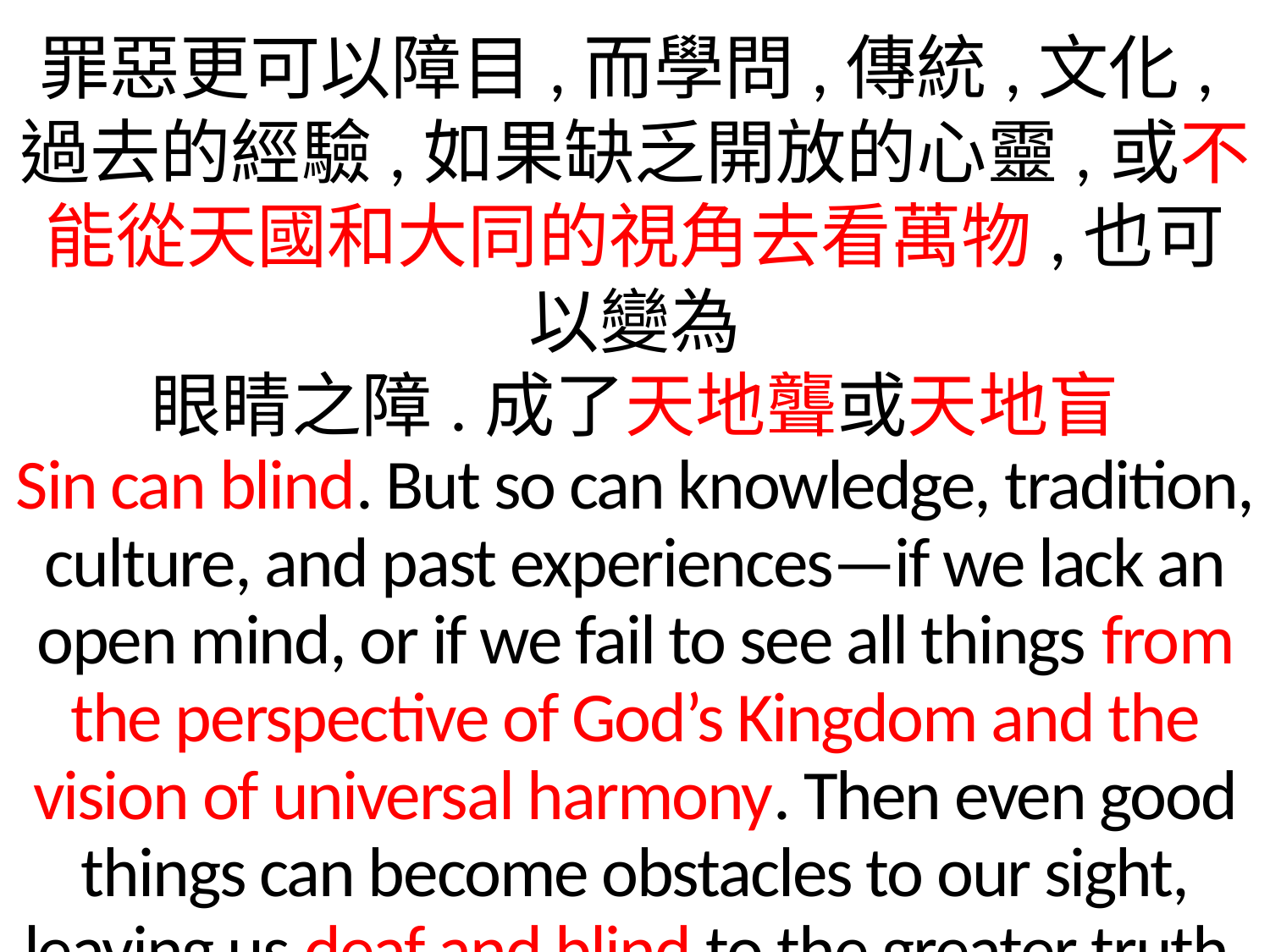

罪惡更可以障目,而學問,傳統,文化,過去的經驗,如果缺乏開放的心靈,或不能從天國和大同的視角去看萬物,也可以變為
眼睛之障.成了天地聾或天地盲
Sin can blind. But so can knowledge, tradition, culture, and past experiences—if we lack an open mind, or if we fail to see all things from the perspective of God’s Kingdom and the vision of universal harmony. Then even good things can become obstacles to our sight, leaving us deaf and blind to the greater truth.